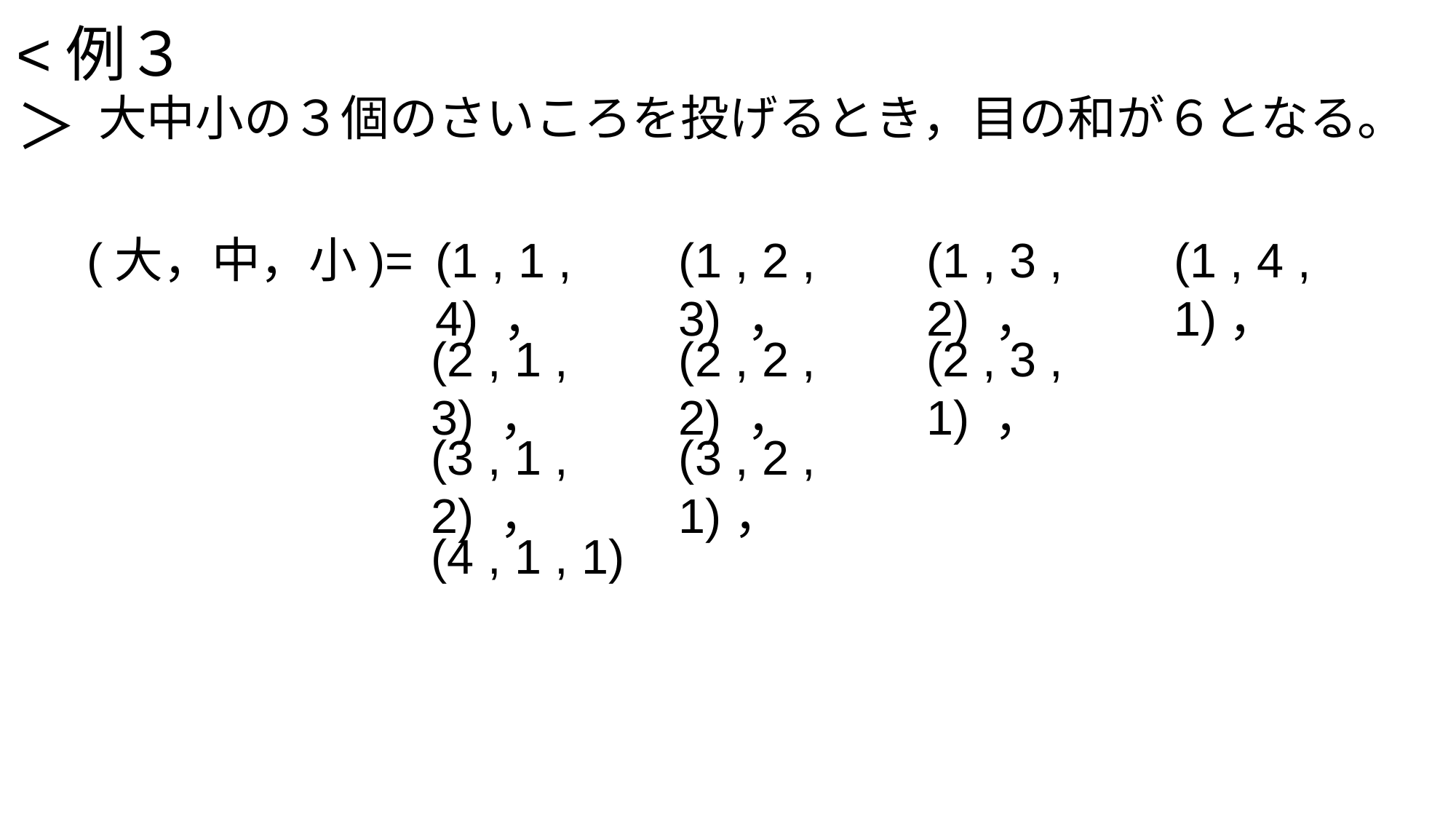

<例３＞
大中小の３個のさいころを投げるとき，目の和が６となる。
(1 , 1 , 4) ，
(1 , 3 , 2) ，
(1 , 4 , 1)，
(1 , 2 , 3) ，
(大，中，小)=
(2 , 2 , 2) ，
(2 , 3 , 1) ，
(2 , 1 , 3) ，
(3 , 1 , 2) ，
(3 , 2 , 1)，
(4 , 1 , 1)